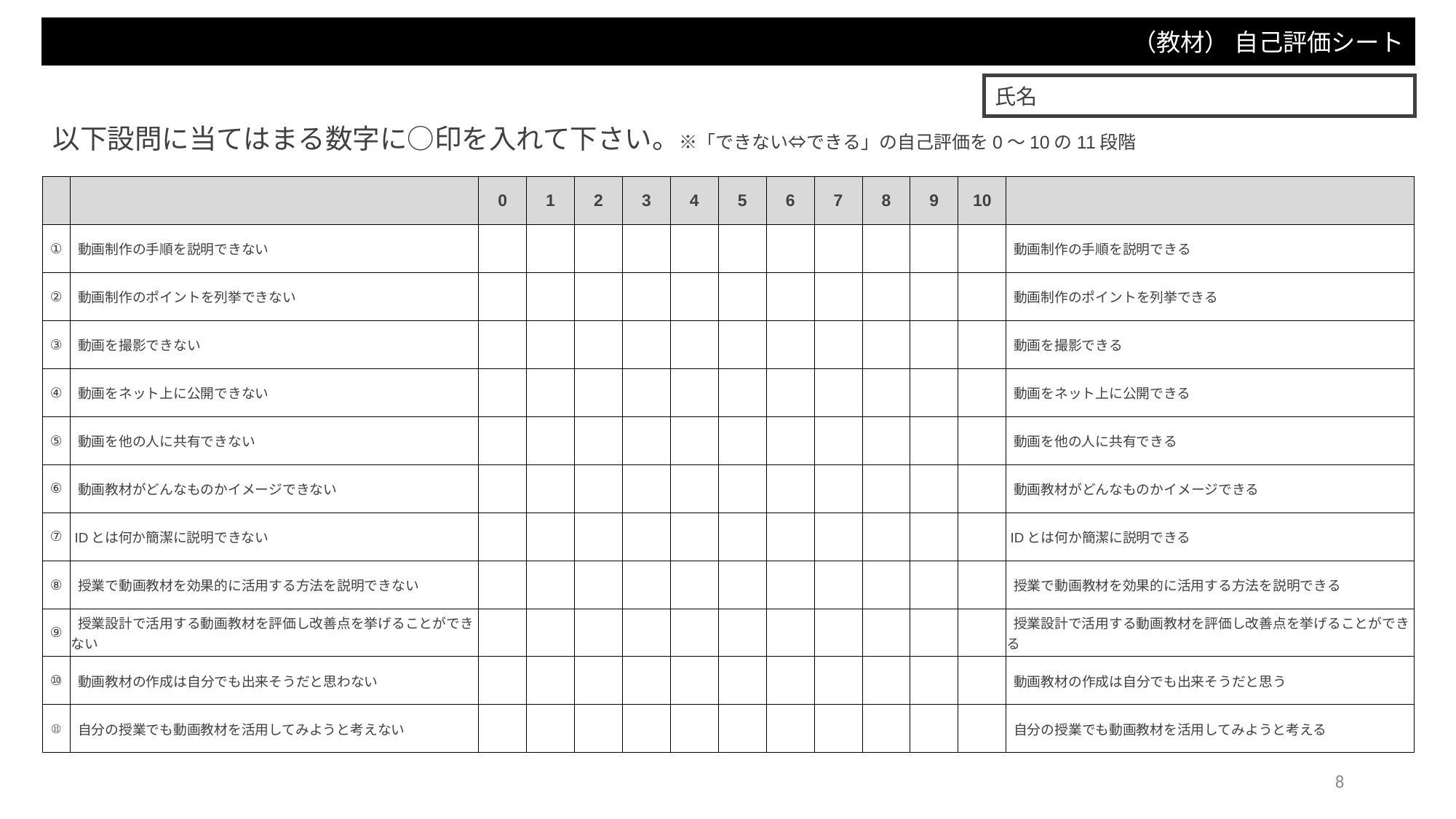

（教材） 自己評価シート
氏名
以下設問に当てはまる数字に○印を入れて下さい。※「できない⇔できる」の自己評価を0～10の11段階
|  |  | 0 | 1 | 2 | 3 | 4 | 5 | 6 | 7 | 8 | 9 | 10 |  |
| --- | --- | --- | --- | --- | --- | --- | --- | --- | --- | --- | --- | --- | --- |
| ① | 動画制作の手順を説明できない |  |  |  |  |  |  |  |  |  |  |  | 動画制作の手順を説明できる |
| ② | 動画制作のポイントを列挙できない |  |  |  |  |  |  |  |  |  |  |  | 動画制作のポイントを列挙できる |
| ③ | 動画を撮影できない |  |  |  |  |  |  |  |  |  |  |  | 動画を撮影できる |
| ④ | 動画をネット上に公開できない |  |  |  |  |  |  |  |  |  |  |  | 動画をネット上に公開できる |
| ⑤ | 動画を他の人に共有できない |  |  |  |  |  |  |  |  |  |  |  | 動画を他の人に共有できる |
| ⑥ | 動画教材がどんなものかイメージできない |  |  |  |  |  |  |  |  |  |  |  | 動画教材がどんなものかイメージできる |
| ⑦ | IDとは何か簡潔に説明できない |  |  |  |  |  |  |  |  |  |  |  | IDとは何か簡潔に説明できる |
| ⑧ | 授業で動画教材を効果的に活用する方法を説明できない |  |  |  |  |  |  |  |  |  |  |  | 授業で動画教材を効果的に活用する方法を説明できる |
| ⑨ | 授業設計で活用する動画教材を評価し改善点を挙げることができない |  |  |  |  |  |  |  |  |  |  |  | 授業設計で活用する動画教材を評価し改善点を挙げることができる |
| ⑩ | 動画教材の作成は自分でも出来そうだと思わない |  |  |  |  |  |  |  |  |  |  |  | 動画教材の作成は自分でも出来そうだと思う |
| ⑪ | 自分の授業でも動画教材を活用してみようと考えない |  |  |  |  |  |  |  |  |  |  |  | 自分の授業でも動画教材を活用してみようと考える |
8